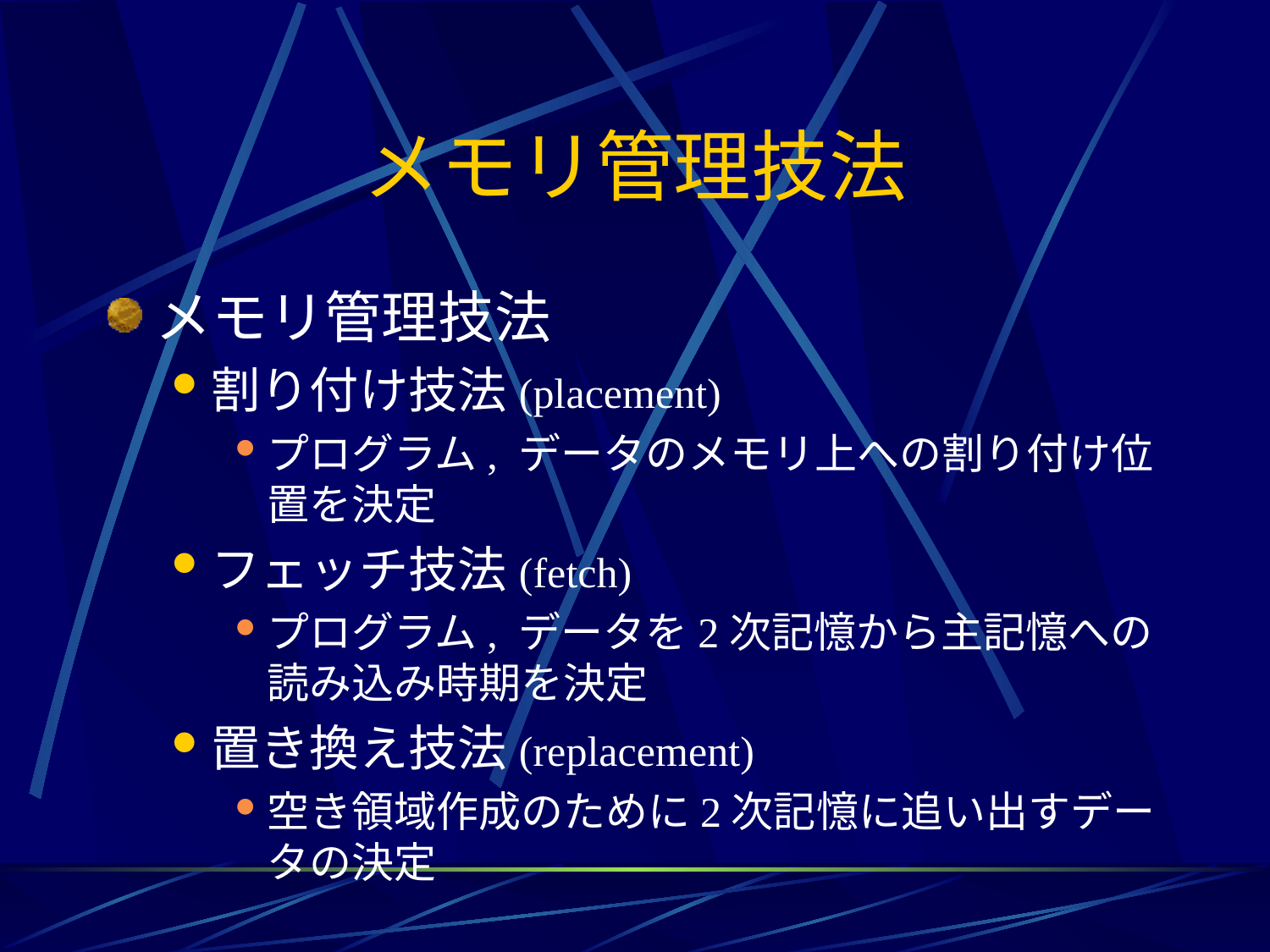

# メモリ管理技法
メモリ管理技法
割り付け技法(placement)
プログラム, データのメモリ上への割り付け位置を決定
フェッチ技法(fetch)
プログラム, データを2次記憶から主記憶への読み込み時期を決定
置き換え技法(replacement)
空き領域作成のために2次記憶に追い出すデータの決定